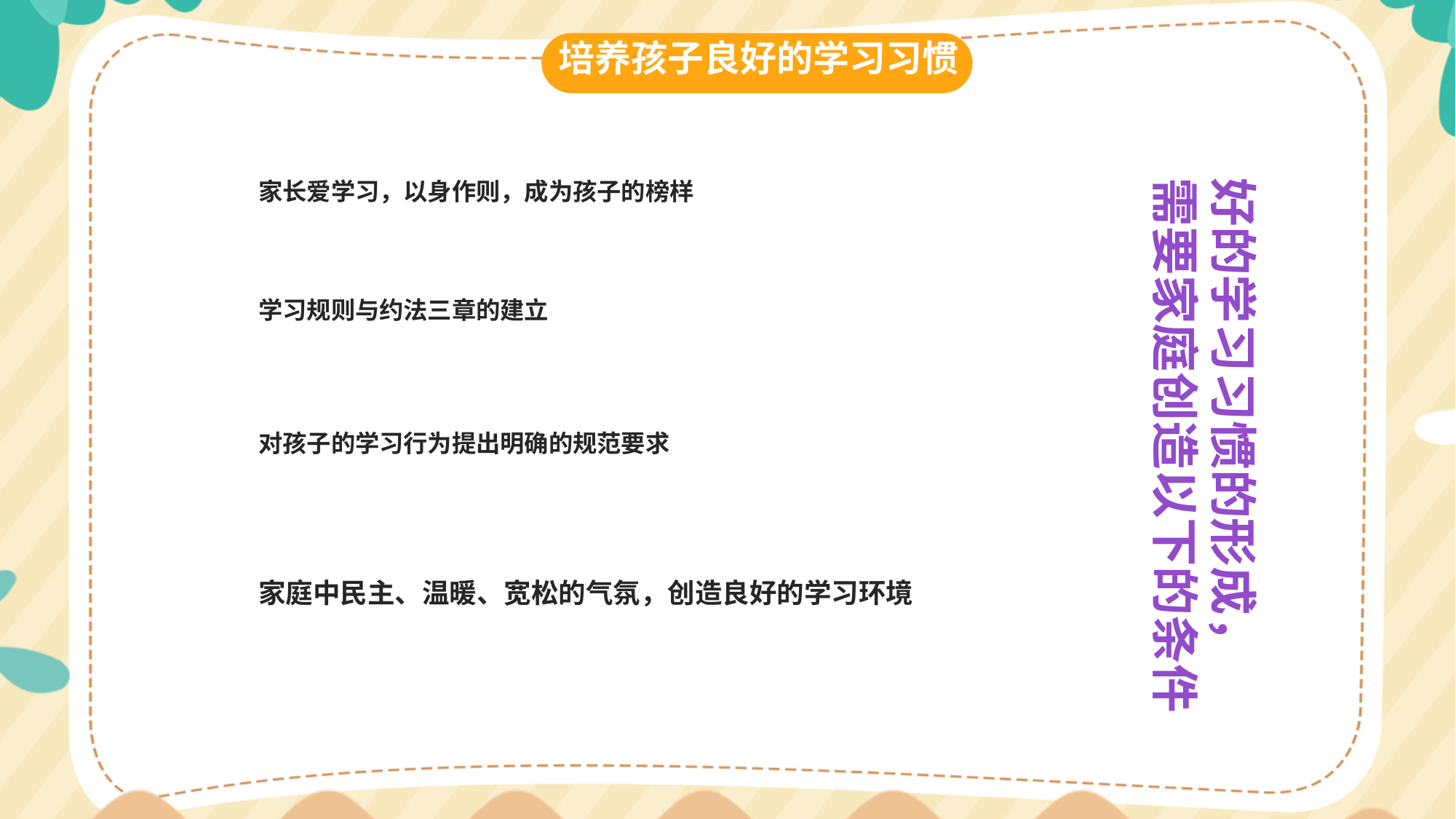

培养孩子良好的学习习惯
好的学习习惯的形成，
需要家庭创造以下的条件
家长爱学习，以身作则，成为孩子的榜样
学习规则与约法三章的建立
对孩子的学习行为提出明确的规范要求
家庭中民主、温暖、宽松的气氛，创造良好的学习环境